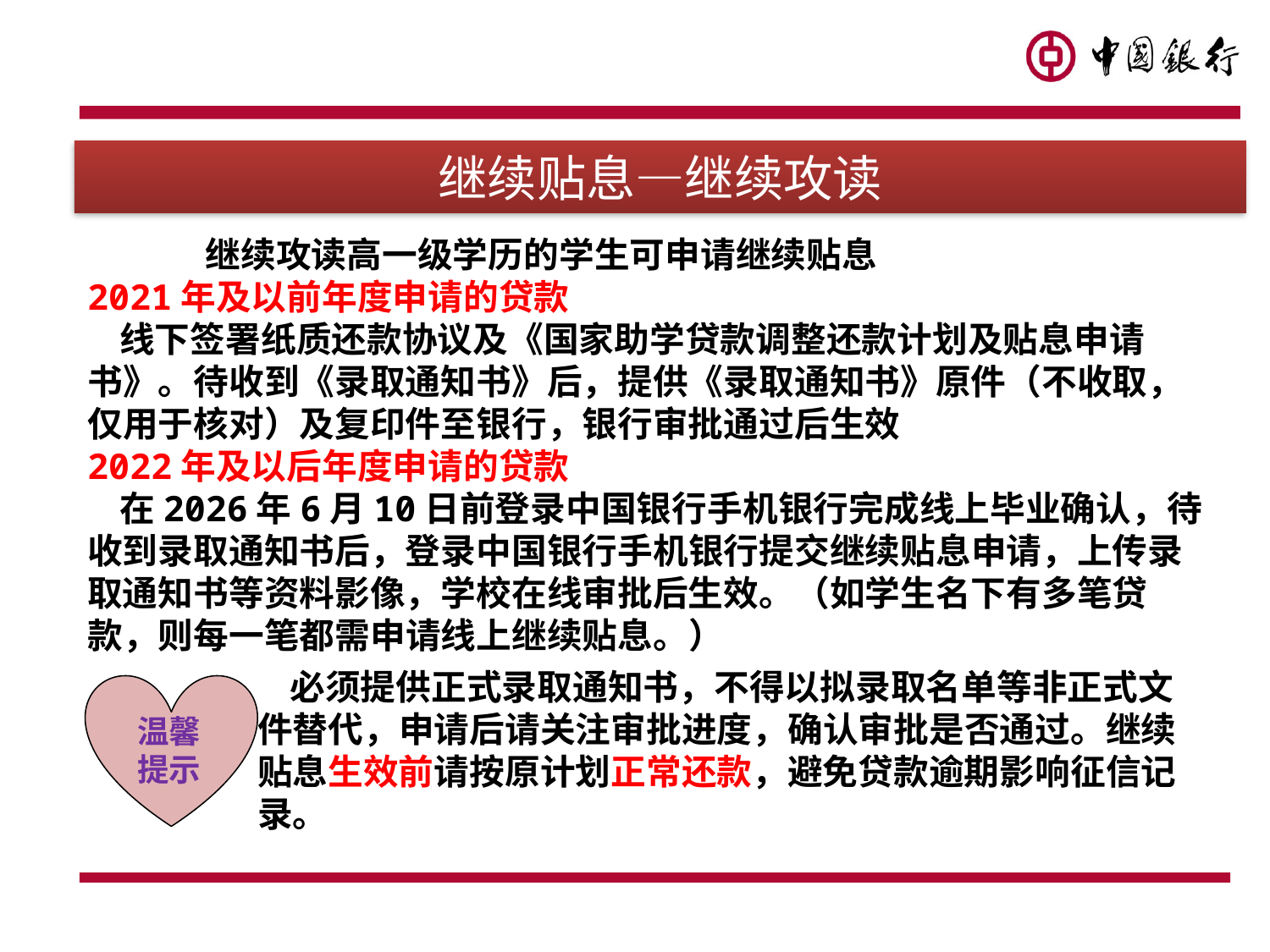

继续贴息—继续攻读
# 继续攻读高一级学历的学生可申请继续贴息 2021年及以前年度申请的贷款 线下签署纸质还款协议及《国家助学贷款调整还款计划及贴息申请书》。待收到《录取通知书》后，提供《录取通知书》原件（不收取，仅用于核对）及复印件至银行，银行审批通过后生效 2022年及以后年度申请的贷款 在2026年6月10日前登录中国银行手机银行完成线上毕业确认，待收到录取通知书后，登录中国银行手机银行提交继续贴息申请，上传录取通知书等资料影像，学校在线审批后生效。（如学生名下有多笔贷款，则每一笔都需申请线上继续贴息。）
   必须提供正式录取通知书，不得以拟录取名单等非正式文件替代，申请后请关注审批进度，确认审批是否通过。继续贴息生效前请按原计划正常还款，避免贷款逾期影响征信记录。

温馨提示